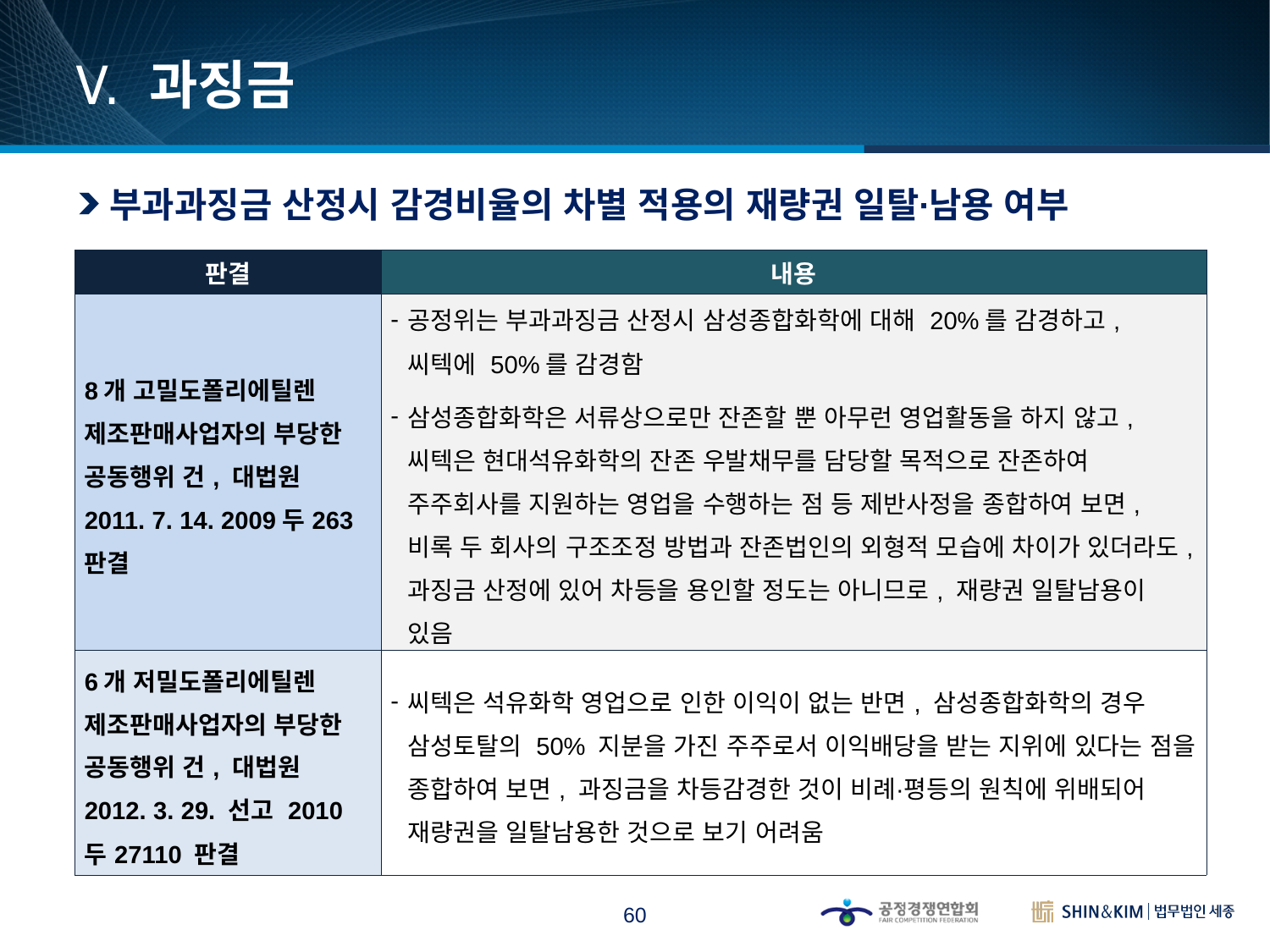

# V. 과징금
부과과징금 산정시 감경비율의 차별 적용의 재량권 일탈∙남용 여부
| 판결 | 내용 |
| --- | --- |
| 8개 고밀도폴리에틸렌 제조판매사업자의 부당한 공동행위 건, 대법원 2011. 7. 14. 2009두263 판결 | 공정위는 부과과징금 산정시 삼성종합화학에 대해 20%를 감경하고, 씨텍에 50%를 감경함 삼성종합화학은 서류상으로만 잔존할 뿐 아무런 영업활동을 하지 않고, 씨텍은 현대석유화학의 잔존 우발채무를 담당할 목적으로 잔존하여 주주회사를 지원하는 영업을 수행하는 점 등 제반사정을 종합하여 보면, 비록 두 회사의 구조조정 방법과 잔존법인의 외형적 모습에 차이가 있더라도, 과징금 산정에 있어 차등을 용인할 정도는 아니므로, 재량권 일탈남용이 있음 |
| 6개 저밀도폴리에틸렌 제조판매사업자의 부당한 공동행위 건, 대법원 2012. 3. 29. 선고 2010두27110 판결 | 씨텍은 석유화학 영업으로 인한 이익이 없는 반면, 삼성종합화학의 경우 삼성토탈의 50% 지분을 가진 주주로서 이익배당을 받는 지위에 있다는 점을 종합하여 보면, 과징금을 차등감경한 것이 비례∙평등의 원칙에 위배되어 재량권을 일탈남용한 것으로 보기 어려움 |
60